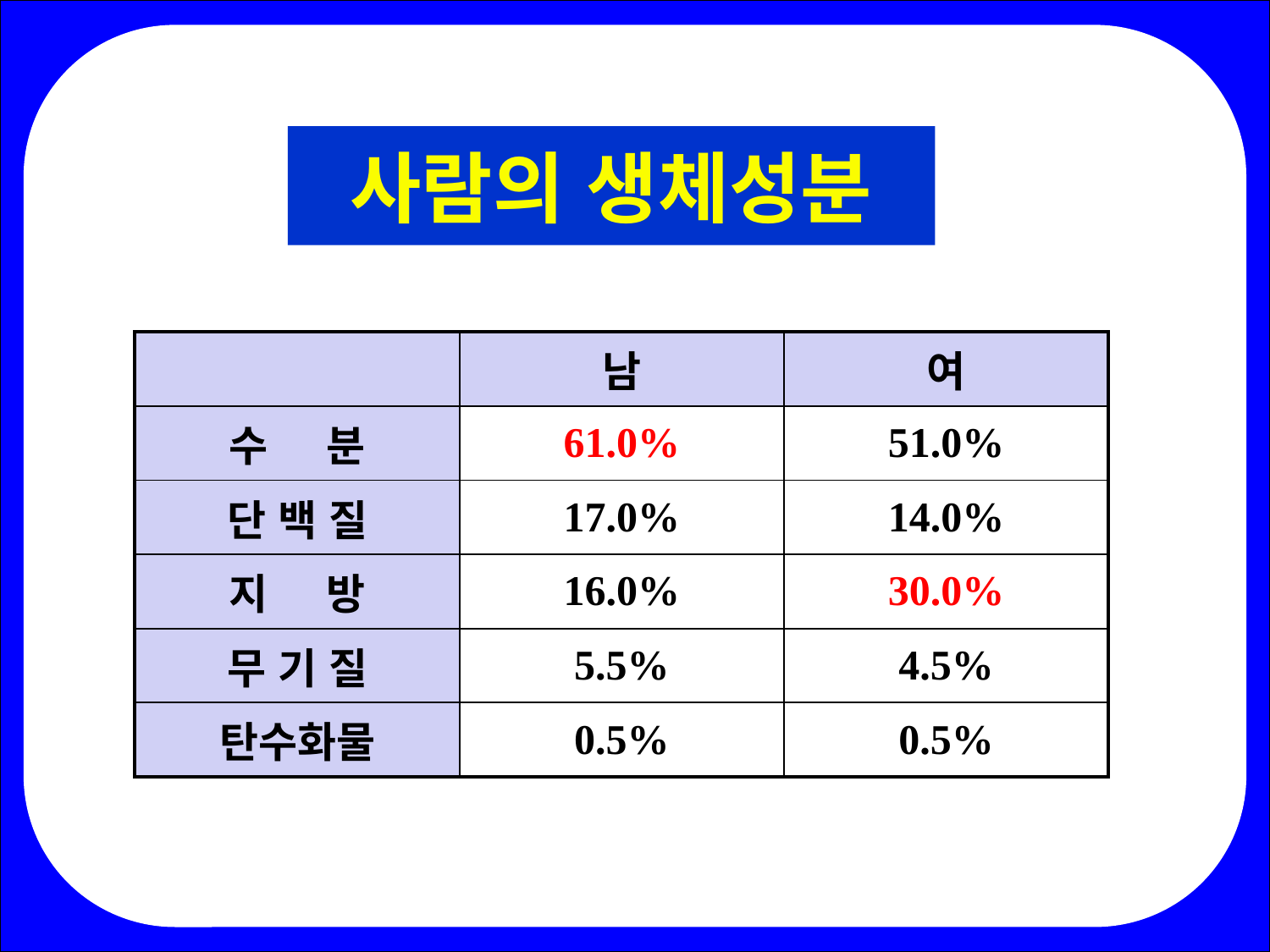

사람의 생체성분
|  | 남 | 여 |
| --- | --- | --- |
| 수 분 | 61.0% | 51.0% |
| 단 백 질 | 17.0% | 14.0% |
| 지 방 | 16.0% | 30.0% |
| 무 기 질 | 5.5% | 4.5% |
| 탄수화물 | 0.5% | 0.5% |